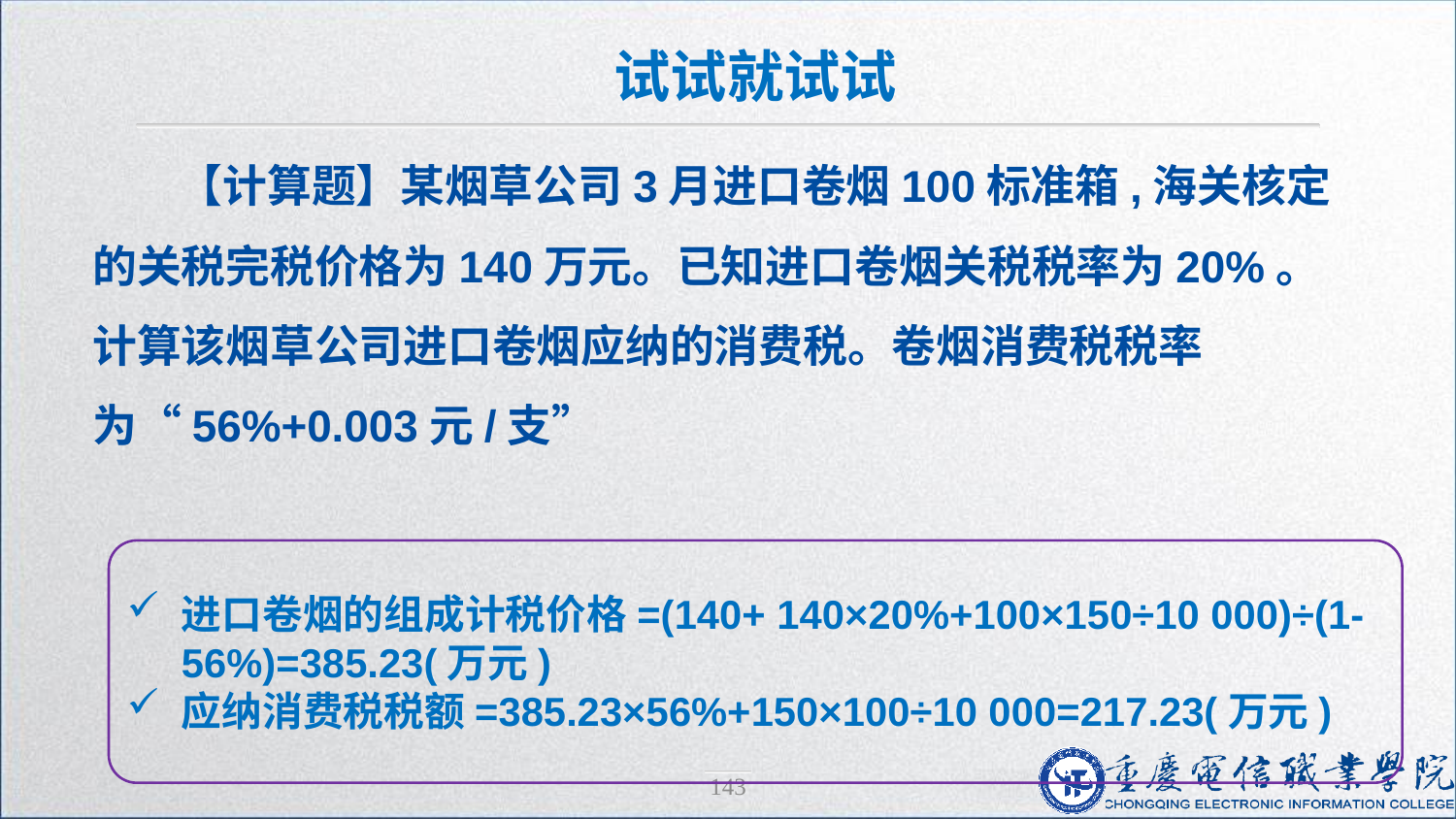

试试就试试
【计算题】某烟草公司3月进口卷烟100标准箱,海关核定的关税完税价格为140万元。已知进口卷烟关税税率为20%。计算该烟草公司进口卷烟应纳的消费税。卷烟消费税税率为“56%+0.003元/支”

进口卷烟的组成计税价格=(140+ 140×20%+100×150÷10 000)÷(1-56%)=385.23(万元)
应纳消费税税额=385.23×56%+150×100÷10 000=217.23(万元)
143